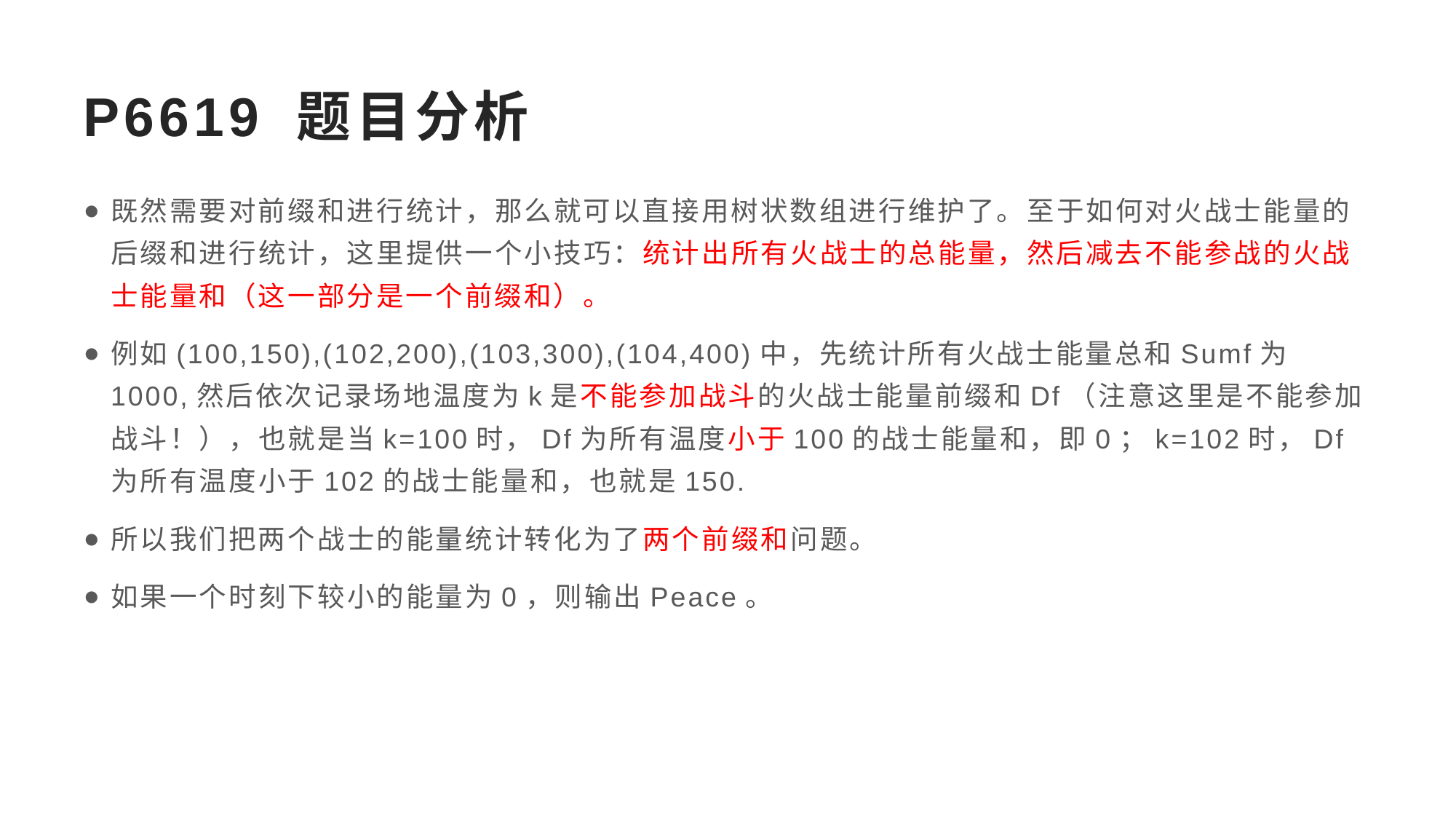

# P6619 题目分析
既然需要对前缀和进行统计，那么就可以直接用树状数组进行维护了。至于如何对火战士能量的后缀和进行统计，这里提供一个小技巧：统计出所有火战士的总能量，然后减去不能参战的火战士能量和（这一部分是一个前缀和）。
例如(100,150),(102,200),(103,300),(104,400)中，先统计所有火战士能量总和Sumf为1000,然后依次记录场地温度为k是不能参加战斗的火战士能量前缀和Df（注意这里是不能参加战斗！），也就是当k=100时，Df为所有温度小于100的战士能量和，即0；k=102时，Df为所有温度小于102的战士能量和，也就是150.
所以我们把两个战士的能量统计转化为了两个前缀和问题。
如果一个时刻下较小的能量为0，则输出Peace。